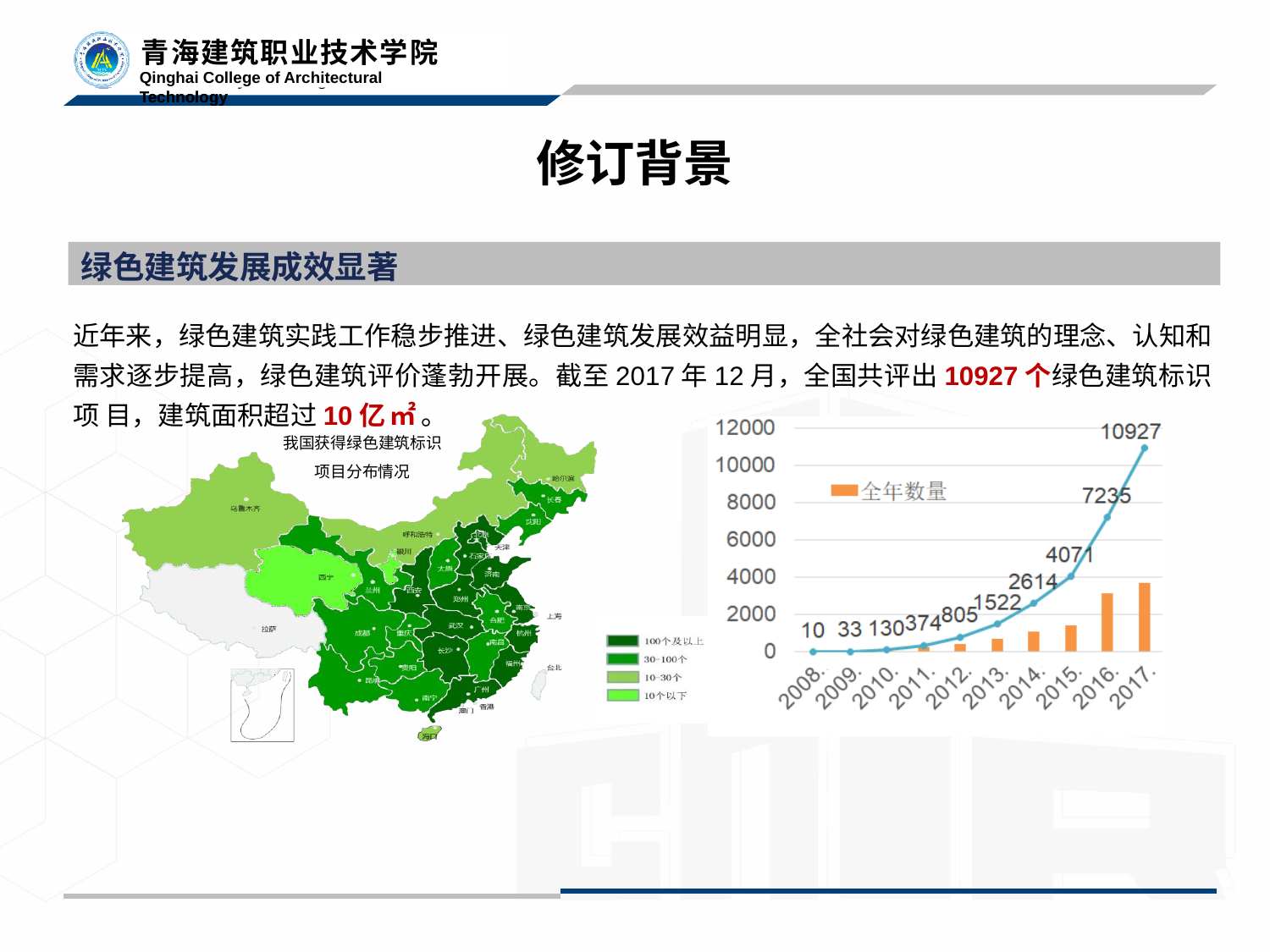

# 修订背景
绿色建筑发展成效显著
近年来，绿色建筑实践工作稳步推进、绿色建筑发展效益明显，全社会对绿色建筑的理念、认知和 需求逐步提高，绿色建筑评价蓬勃开展。截至2017年12月，全国共评出10927个绿色建筑标识项 目，建筑面积超过10亿㎡。
我国获得绿色建筑标识
项目分布情况